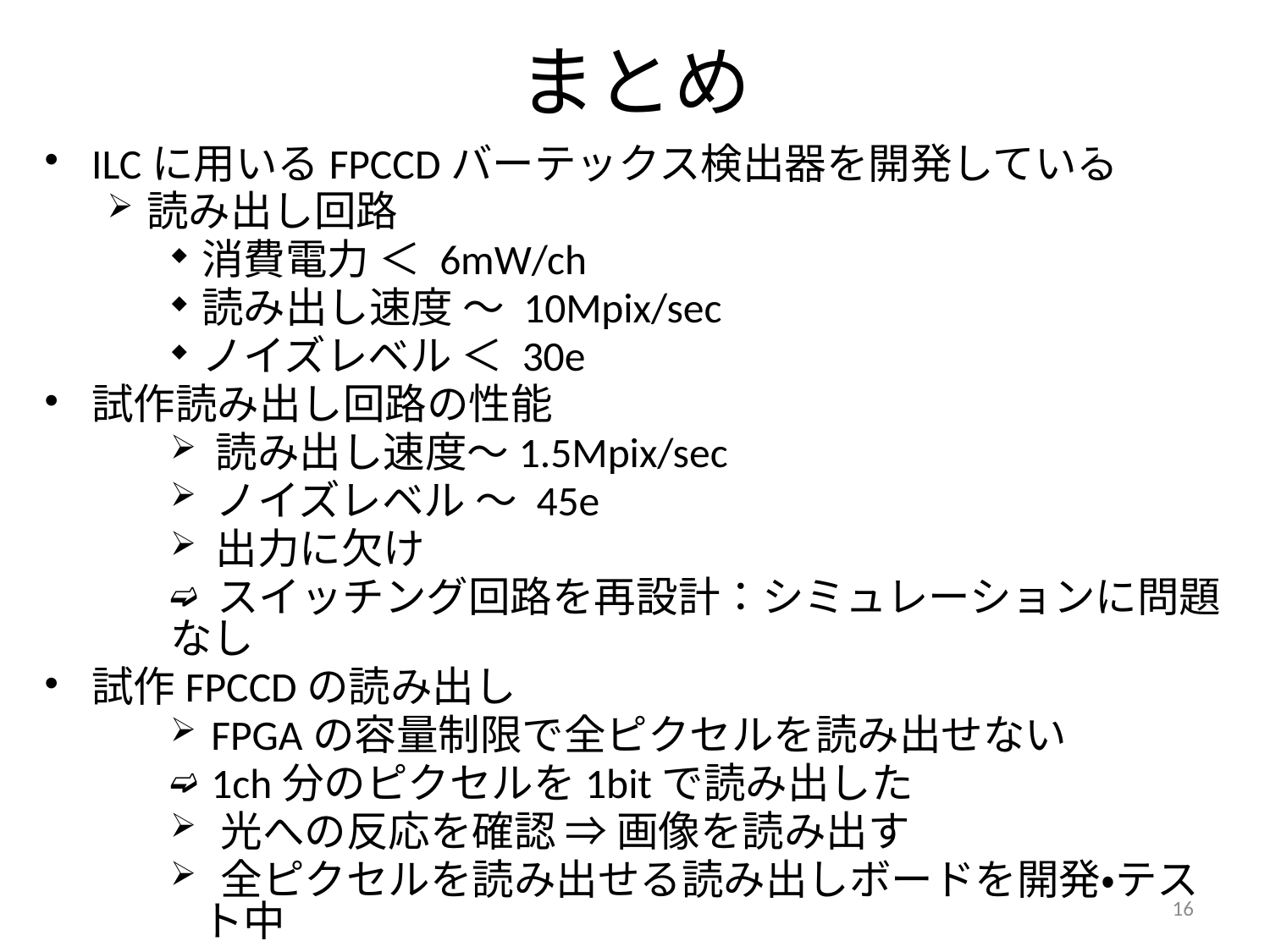

# まとめ

ILCに用いるFPCCDバーテックス検出器を開発している
読み出し回路
消費電力 ＜ 6mW/ch
読み出し速度 ～ 10Mpix/sec
ノイズレベル ＜ 30e
試作読み出し回路の性能
 読み出し速度～1.5Mpix/sec
 ノイズレベル ～ 45e
 出力に欠け
 スイッチング回路を再設計：シミュレーションに問題なし
試作FPCCDの読み出し
 FPGAの容量制限で全ピクセルを読み出せない
 1ch分のピクセルを1bitで読み出した
 光への反応を確認 ⇒ 画像を読み出す
 全ピクセルを読み出せる読み出しボードを開発・テスト中
16